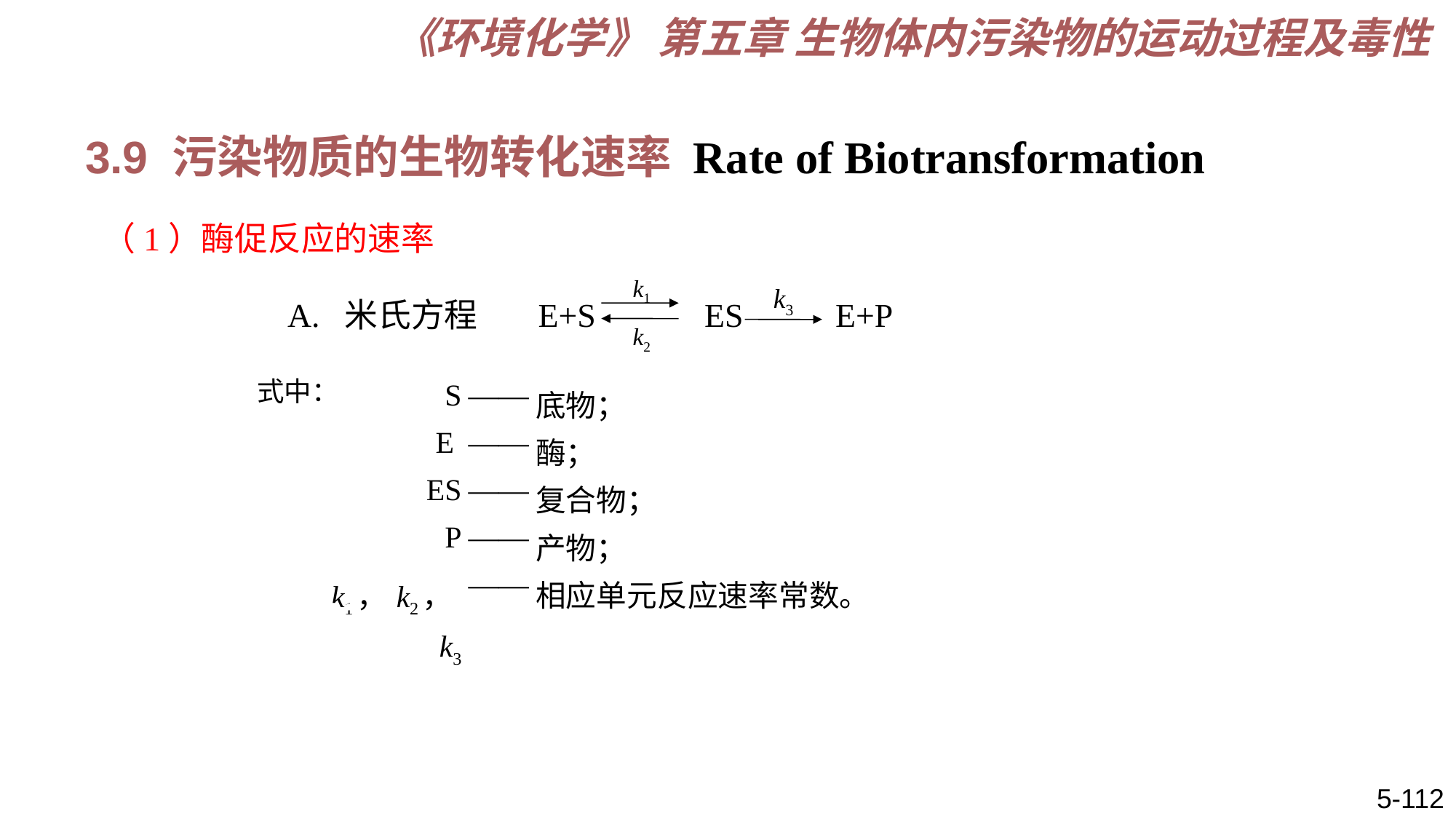

《环境化学》 第五章 生物体内污染物的运动过程及毒性
3.9 污染物质的生物转化速率 Rate of Biotransformation
（1）酶促反应的速率
k1
k2
k3
A.  米氏方程       E+S             ES           E+P

式中：
| S | —— | 底物； |
| --- | --- | --- |
| E | —— | 酶； |
| ES | —— | 复合物； |
| P | —— | 产物； |
| k1，k2，k3 | —— | 相应单元反应速率常数。 |
式中：
5-112